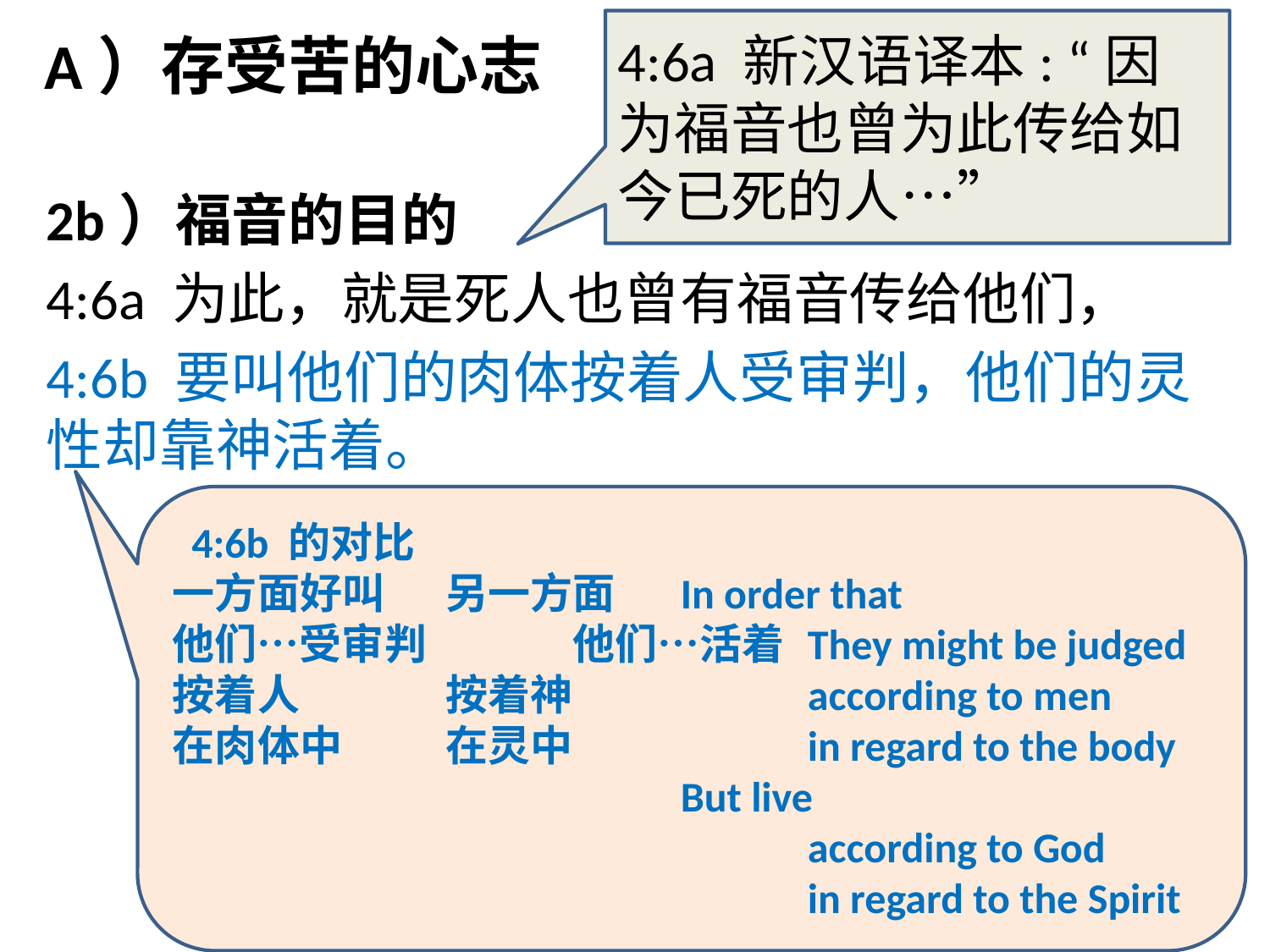

# A）存受苦的心志
4:6a 新汉语译本: “因为福音也曾为此传给如今已死的人…”
2b）福音的目的
4:6a 为此，就是死人也曾有福音传给他们，
4:6b 要叫他们的肉体按着人受审判，他们的灵性却靠神活着。

  4:6b 的对比
一方面好叫	  另一方面	In order that
他们…受审判	  他们…活着	They might be judged
按着人	  按着神		according to men
在肉体中	  在灵中		in regard to the body
				But live
					according to God
					in regard to the Spirit